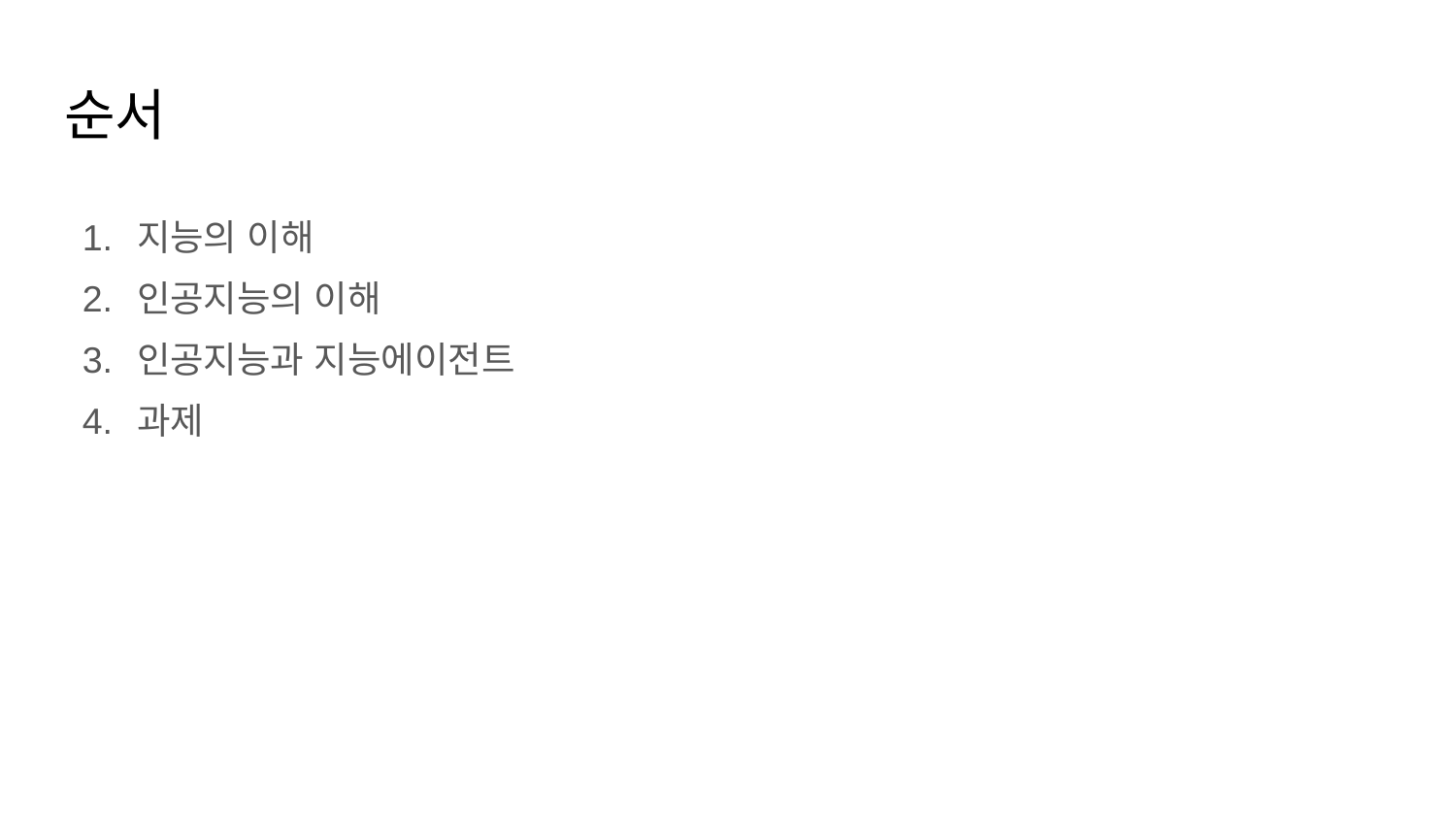

# 순서
지능의 이해
인공지능의 이해
인공지능과 지능에이전트
과제